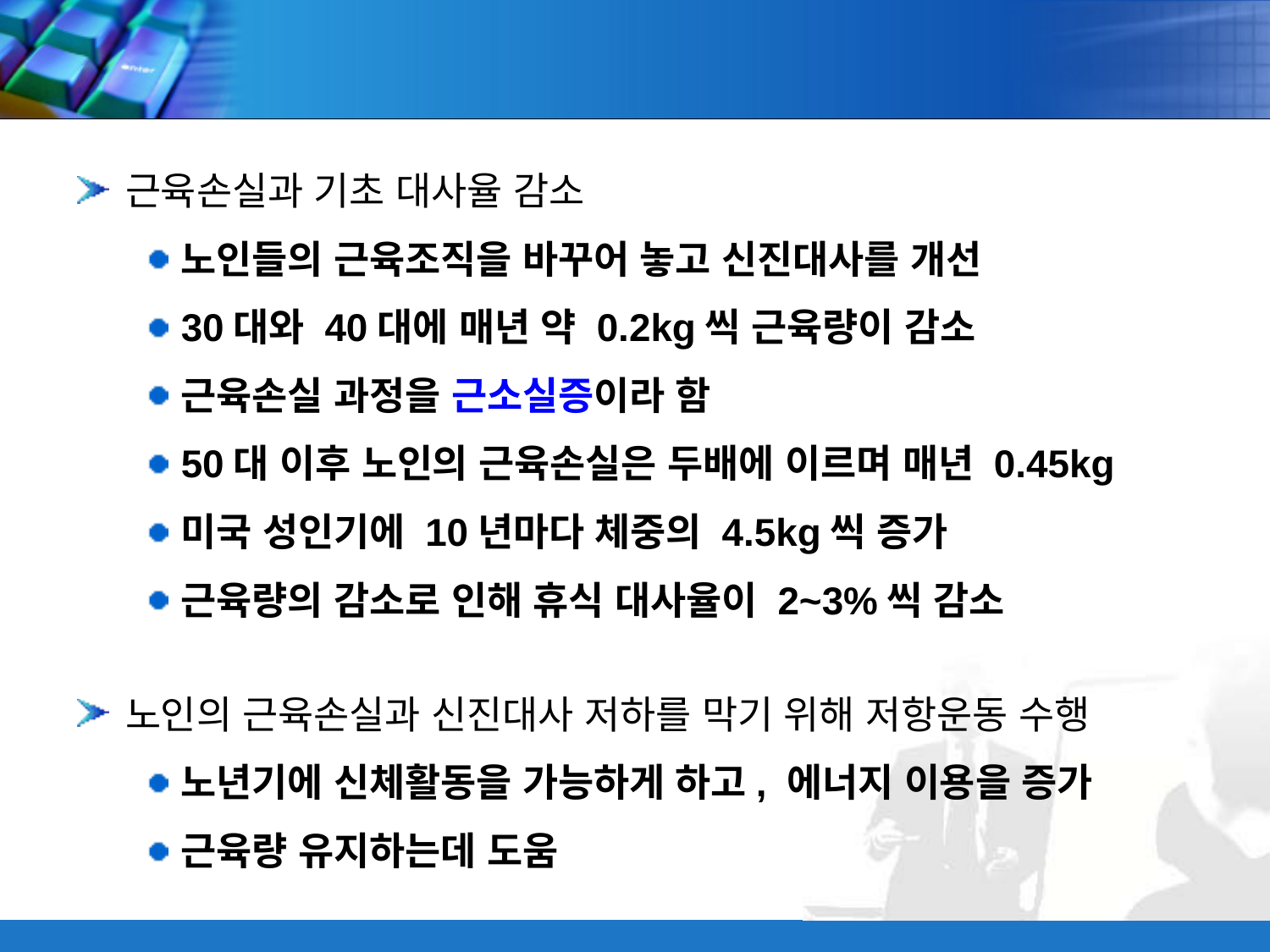

#
근육손실과 기초 대사율 감소
노인들의 근육조직을 바꾸어 놓고 신진대사를 개선
30대와 40대에 매년 약 0.2kg씩 근육량이 감소
근육손실 과정을 근소실증이라 함
50대 이후 노인의 근육손실은 두배에 이르며 매년 0.45kg
미국 성인기에 10년마다 체중의 4.5kg씩 증가
근육량의 감소로 인해 휴식 대사율이 2~3%씩 감소

노인의 근육손실과 신진대사 저하를 막기 위해 저항운동 수행
노년기에 신체활동을 가능하게 하고, 에너지 이용을 증가
근육량 유지하는데 도움